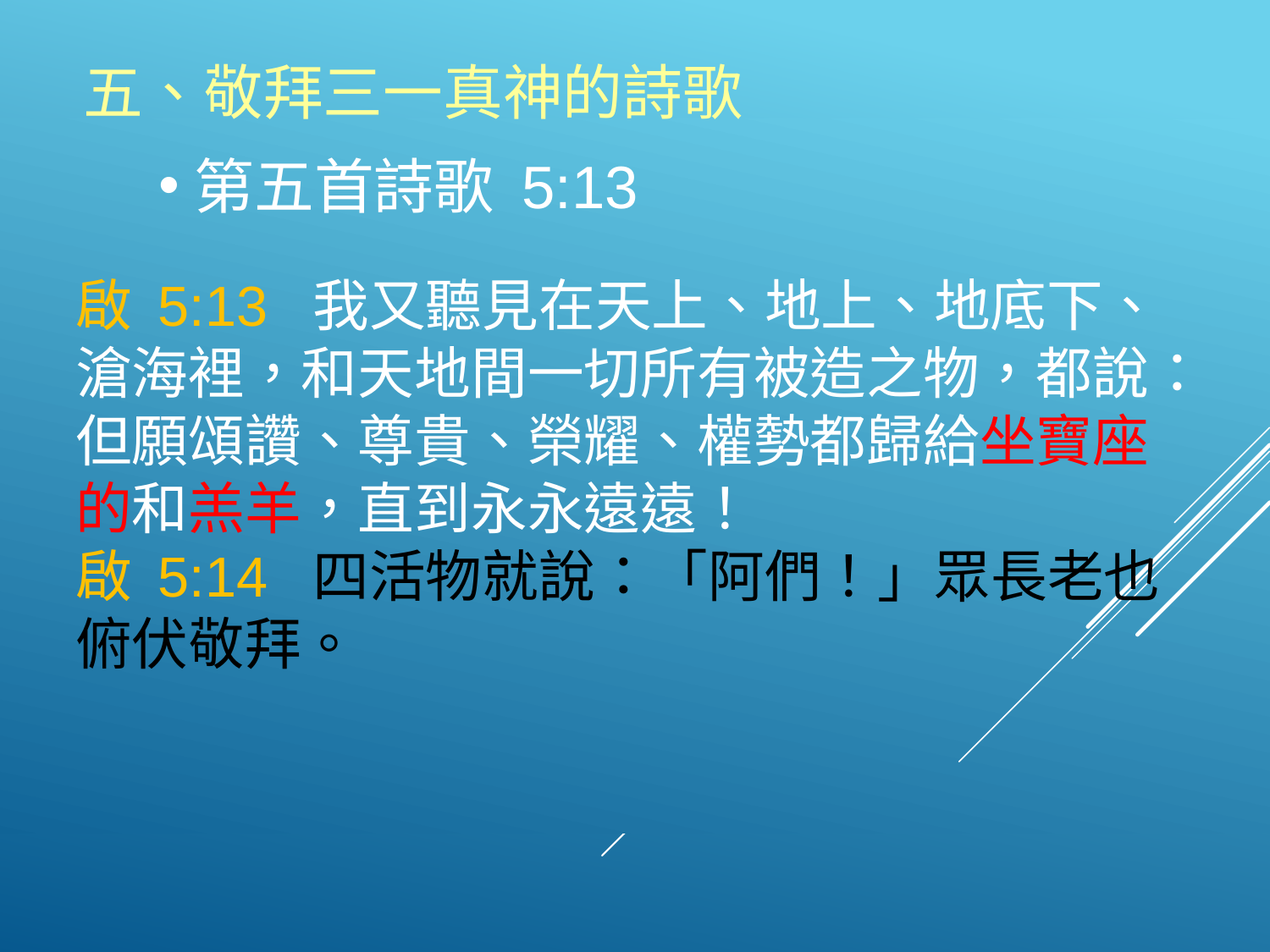

五、敬拜三一真神的詩歌

第五首詩歌 5:13
啟 5:13  我又聽見在天上、地上、地底下、滄海裡，和天地間一切所有被造之物，都說：但願頌讚、尊貴、榮耀、權勢都歸給坐寶座的和羔羊，直到永永遠遠！
啟 5:14  四活物就說：「阿們！」眾長老也俯伏敬拜。